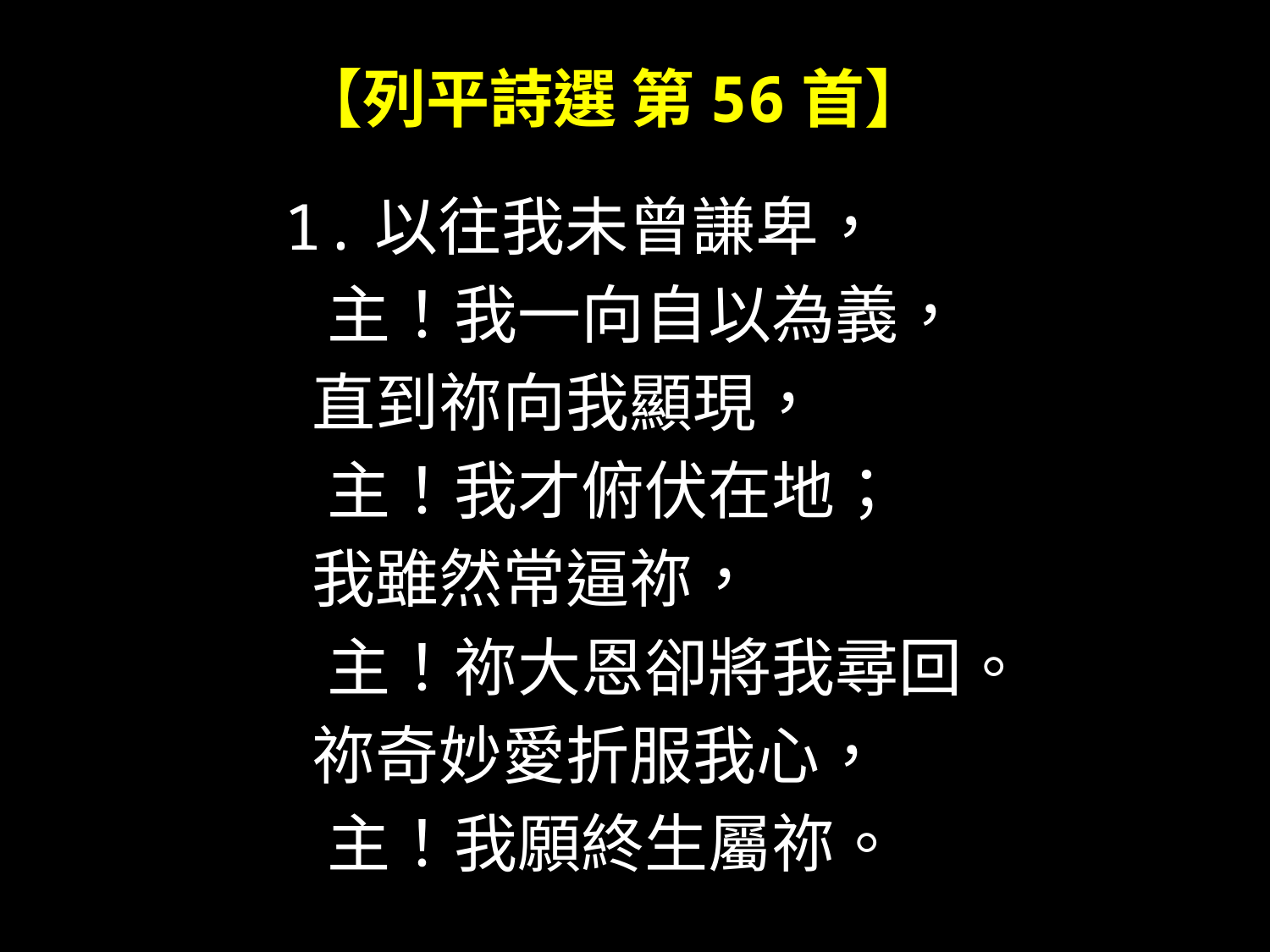

# 【列平詩選 第56首】
1.以往我未曾謙卑，
  主！我一向自以為義，
  直到祢向我顯現，
  主！我才俯伏在地；
  我雖然常逼祢，
  主！祢大恩卻將我尋回。
  祢奇妙愛折服我心，
  主！我願終生屬祢。